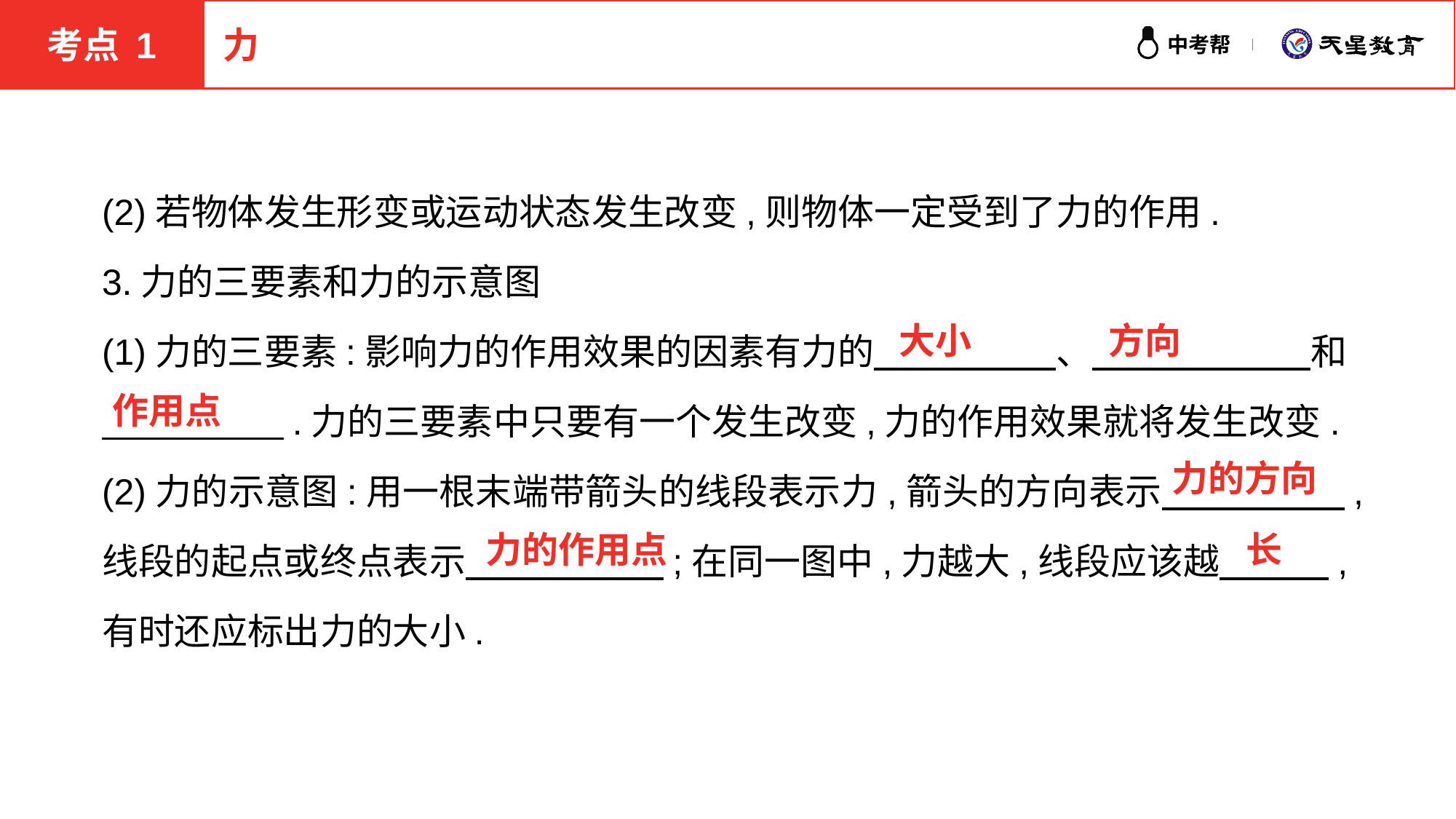

考点 1
力
(2)若物体发生形变或运动状态发生改变,则物体一定受到了力的作用.
3.力的三要素和力的示意图
(1)力的三要素:影响力的作用效果的因素有力的　　　　　、　　　　　　和
　　　　　.力的三要素中只要有一个发生改变,力的作用效果就将发生改变.
(2)力的示意图:用一根末端带箭头的线段表示力,箭头的方向表示　　　　　,线段的起点或终点表示　  　　　　;在同一图中,力越大,线段应该越　　　,有时还应标出力的大小.
大小
方向
作用点
力的方向
力的作用点
长